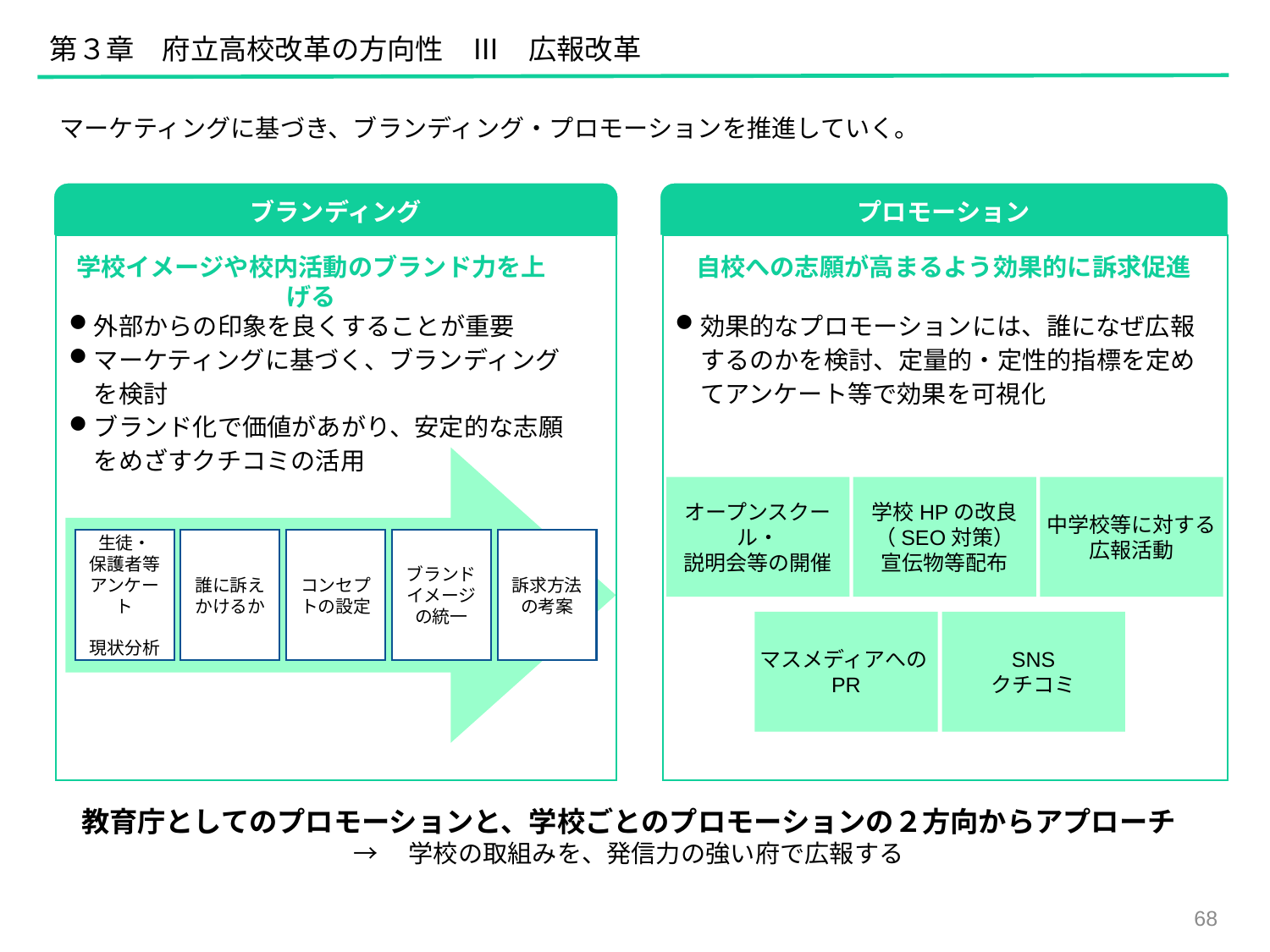

第３章　府立高校改革の方向性　Ⅲ　広報改革
マーケティングに基づき、ブランディング・プロモーションを推進していく。
ブランディング

学校イメージや校内活動のブランド力を上げる
外部からの印象を良くすることが重要
マーケティングに基づく、ブランディングを検討
ブランド化で価値があがり、安定的な志願をめざすクチコミの活用

生徒・
保護者等
アンケート
現状分析
誰に訴えかけるか
コンセプトの設定
ブランド
イメージの統一
訴求方法の考案
プロモーション

自校への志願が高まるよう効果的に訴求促進
効果的なプロモーションには、誰になぜ広報するのかを検討、定量的・定性的指標を定めてアンケート等で効果を可視化
オープンスクール・
説明会等の開催
学校HPの改良
（SEO対策）
宣伝物等配布
中学校等に対する広報活動
マスメディアへのPR
SNS
クチコミ
教育庁としてのプロモーションと、学校ごとのプロモーションの２方向からアプローチ
→　学校の取組みを、発信力の強い府で広報する
68